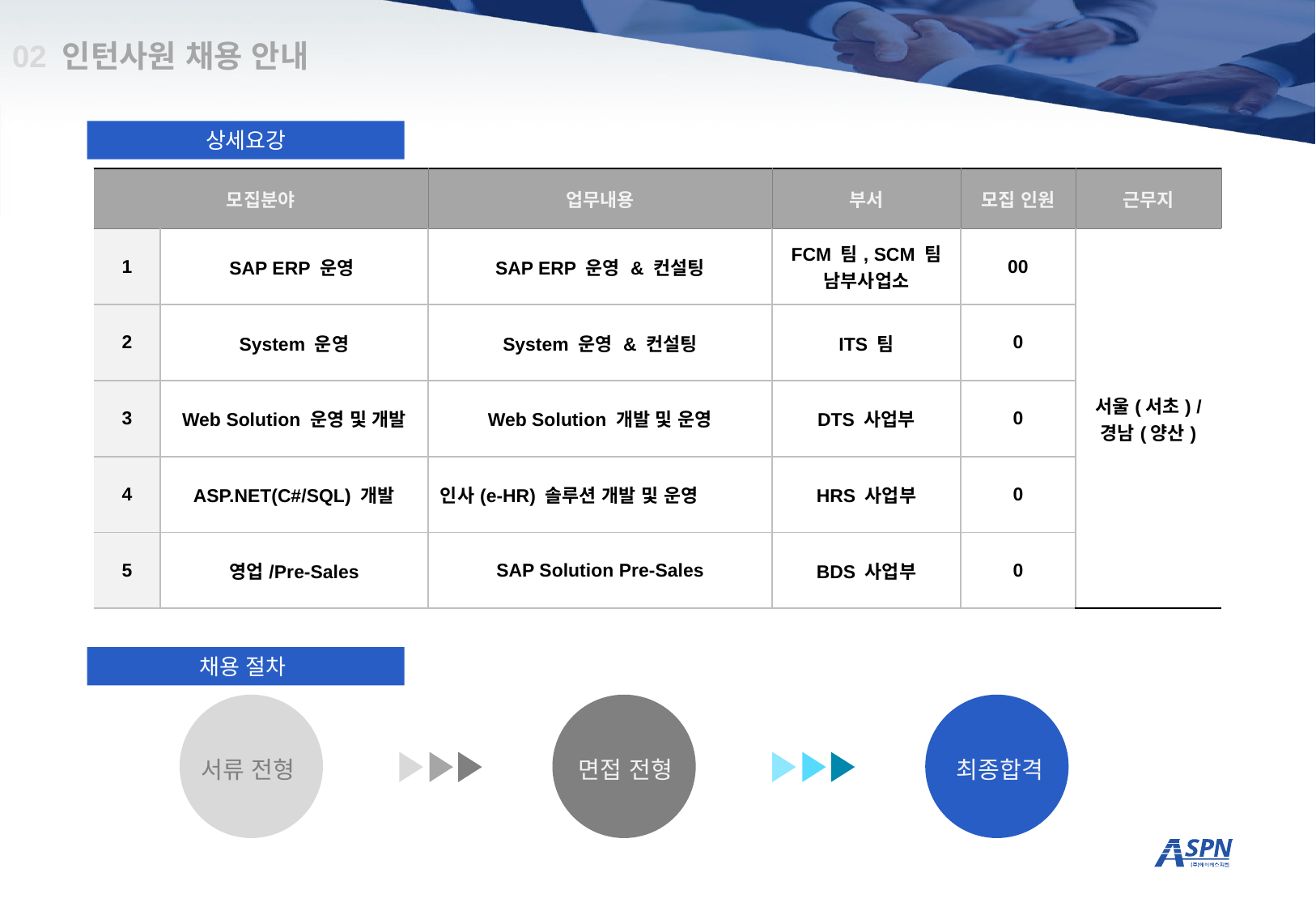

02 인턴사원 채용 안내
상세요강
| 모집분야 |  | 업무내용 | 부서 | 모집 인원 | 근무지 |
| --- | --- | --- | --- | --- | --- |
| 1 | SAP ERP 운영 | SAP ERP 운영 & 컨설팅 | FCM 팀, SCM 팀 남부사업소 | 00 | 서울(서초) / 경남(양산) |
| 2 | System 운영 | System 운영 & 컨설팅 | ITS 팀 | 0 |  |
| 3 | Web Solution 운영 및 개발 | Web Solution 개발 및 운영 | DTS 사업부 | 0 |  |
| 4 | ASP.NET(C#/SQL) 개발 | 인사(e-HR) 솔루션 개발 및 운영 | HRS 사업부 | 0 |  |
| 5 | 영업/Pre-Sales | SAP Solution Pre-Sales | BDS 사업부 | 0 |  |
채용 절차

서류 전형
면접 전형
최종합격